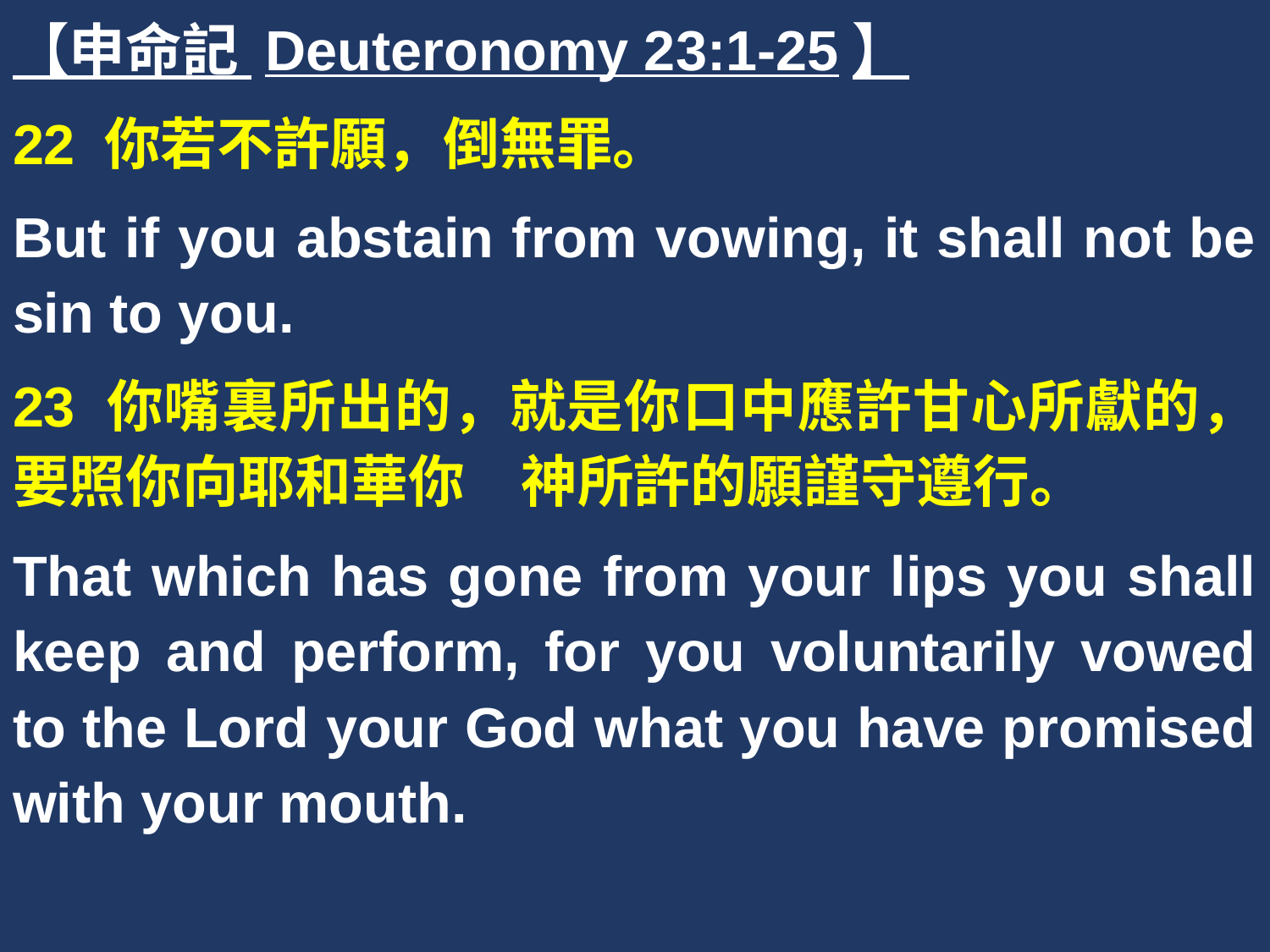

【申命記 Deuteronomy 23:1-25】
22 你若不許願，倒無罪。
But if you abstain from vowing, it shall not be sin to you.
23 你嘴裏所出的，就是你口中應許甘心所獻的，要照你向耶和華你　神所許的願謹守遵行。
That which has gone from your lips you shall keep and perform, for you voluntarily vowed to the Lord your God what you have promised with your mouth.